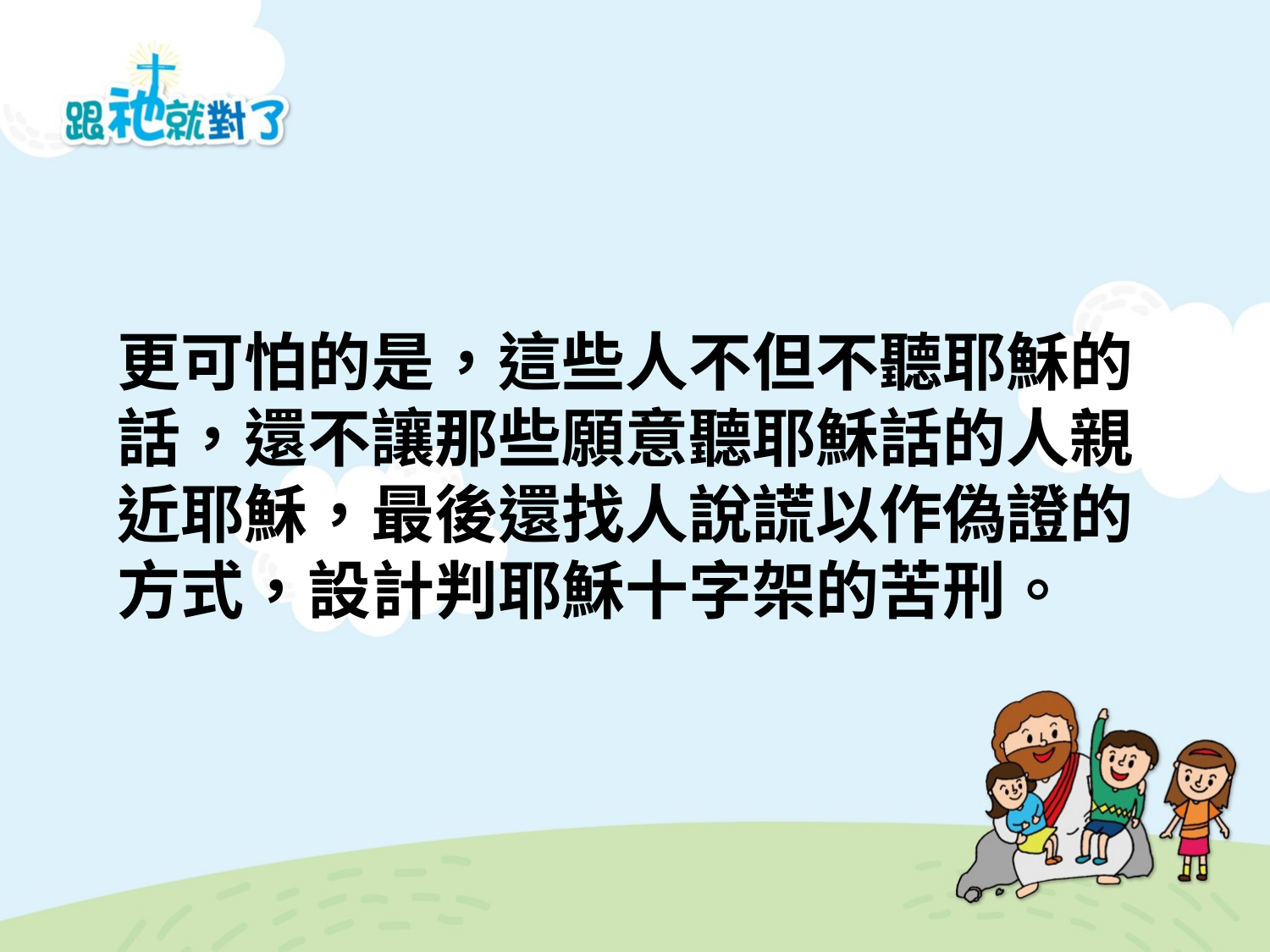

更可怕的是，這些人不但不聽耶穌的話，還不讓那些願意聽耶穌話的人親近耶穌，最後還找人說謊以作偽證的方式，設計判耶穌十字架的苦刑。